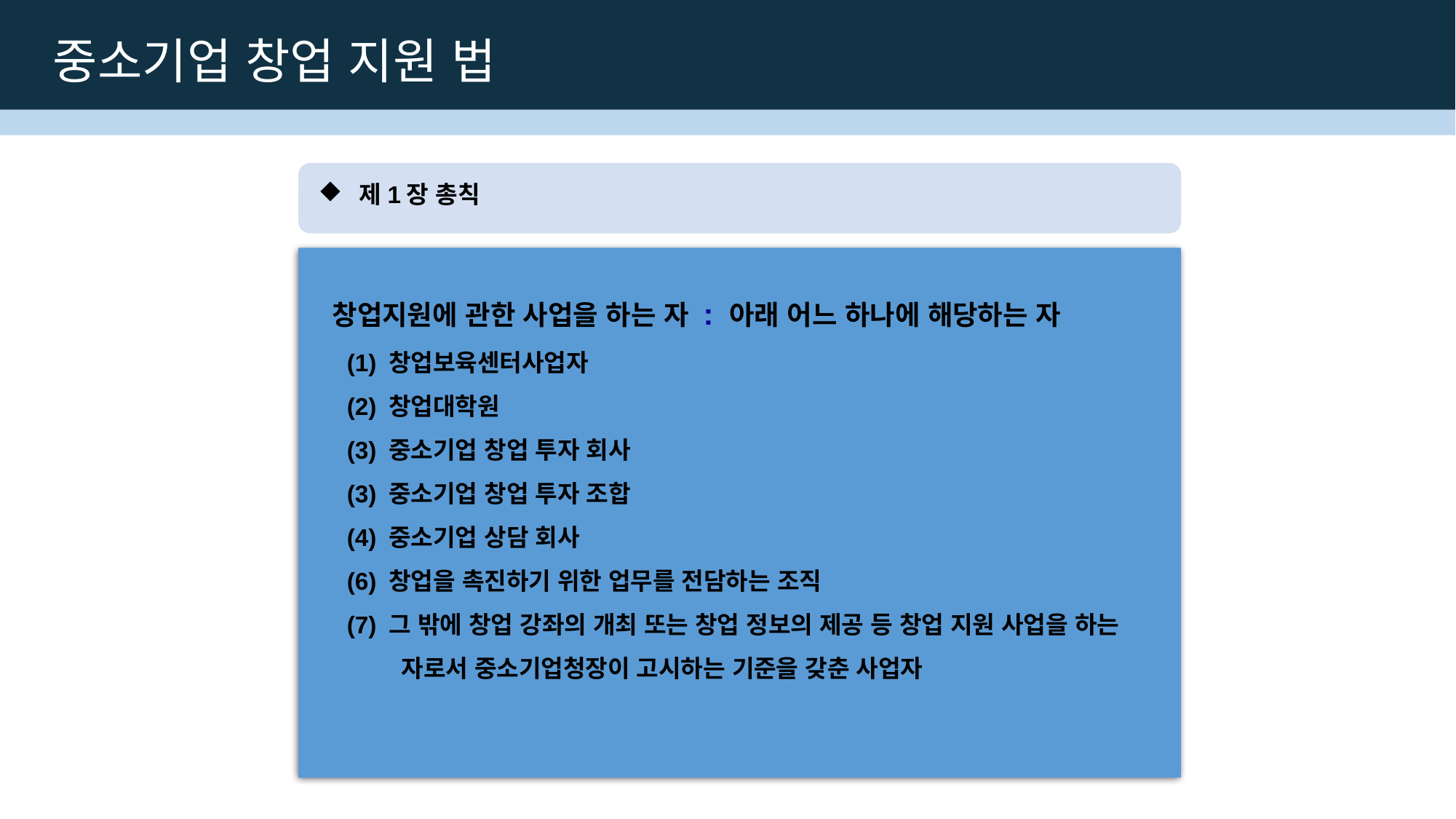

중소기업 창업 지원 법

제1장 총칙

창업지원에 관한 사업을 하는 자 : 아래 어느 하나에 해당하는 자
(1) 창업보육센터사업자
(2) 창업대학원
(3) 중소기업 창업 투자 회사
(3) 중소기업 창업 투자 조합
(4) 중소기업 상담 회사
(6) 창업을 촉진하기 위한 업무를 전담하는 조직
(7) 그 밖에 창업 강좌의 개최 또는 창업 정보의 제공 등 창업 지원 사업을 하는 자로서 중소기업청장이 고시하는 기준을 갖춘 사업자